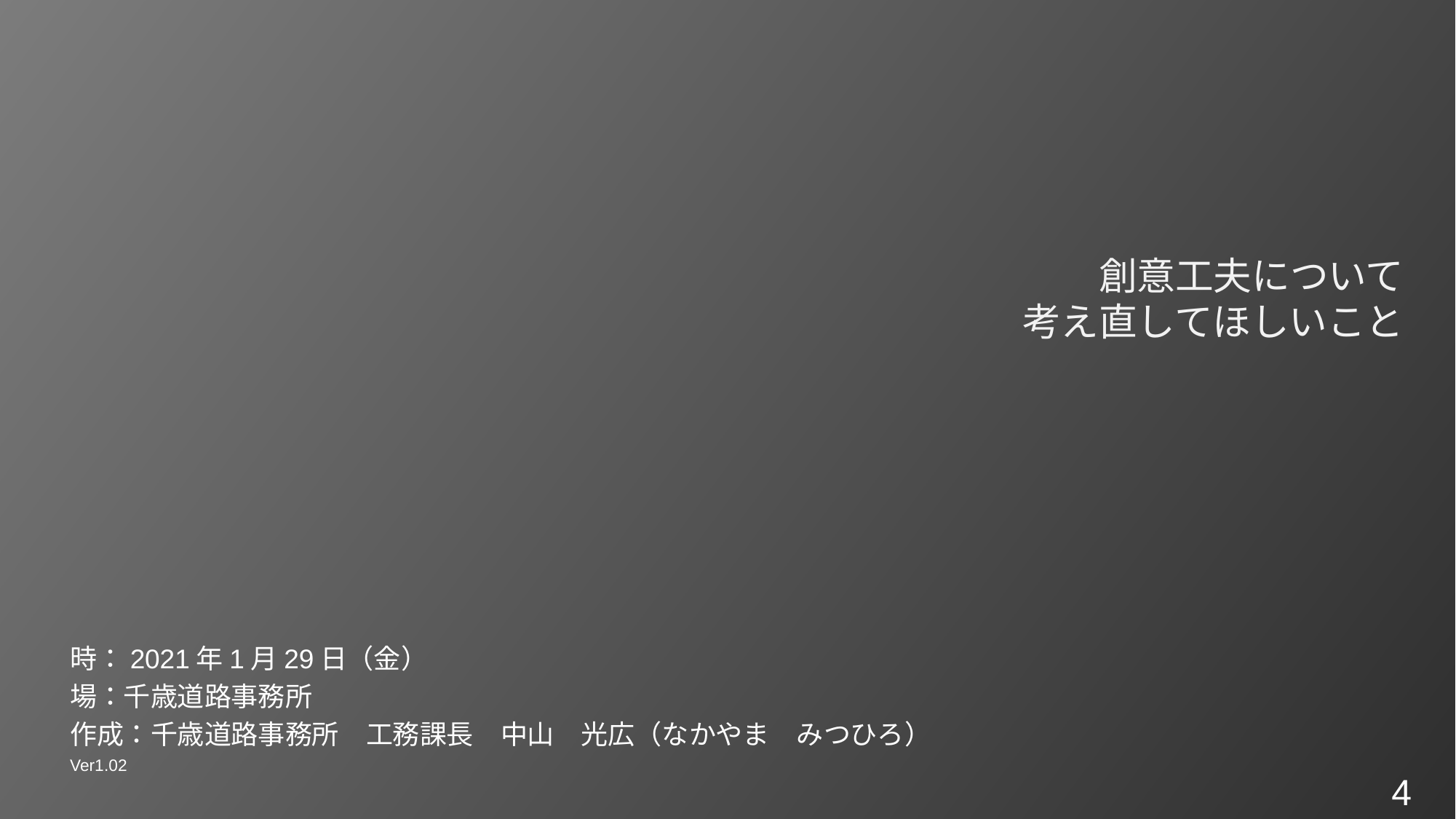

# 創意工夫について 考え直してほしいこと
時：2021年1月29日（金）
場：千歳道路事務所
作成：千歳道路事務所　工務課長　中山　光広（なかやま　みつひろ）
Ver1.02
4